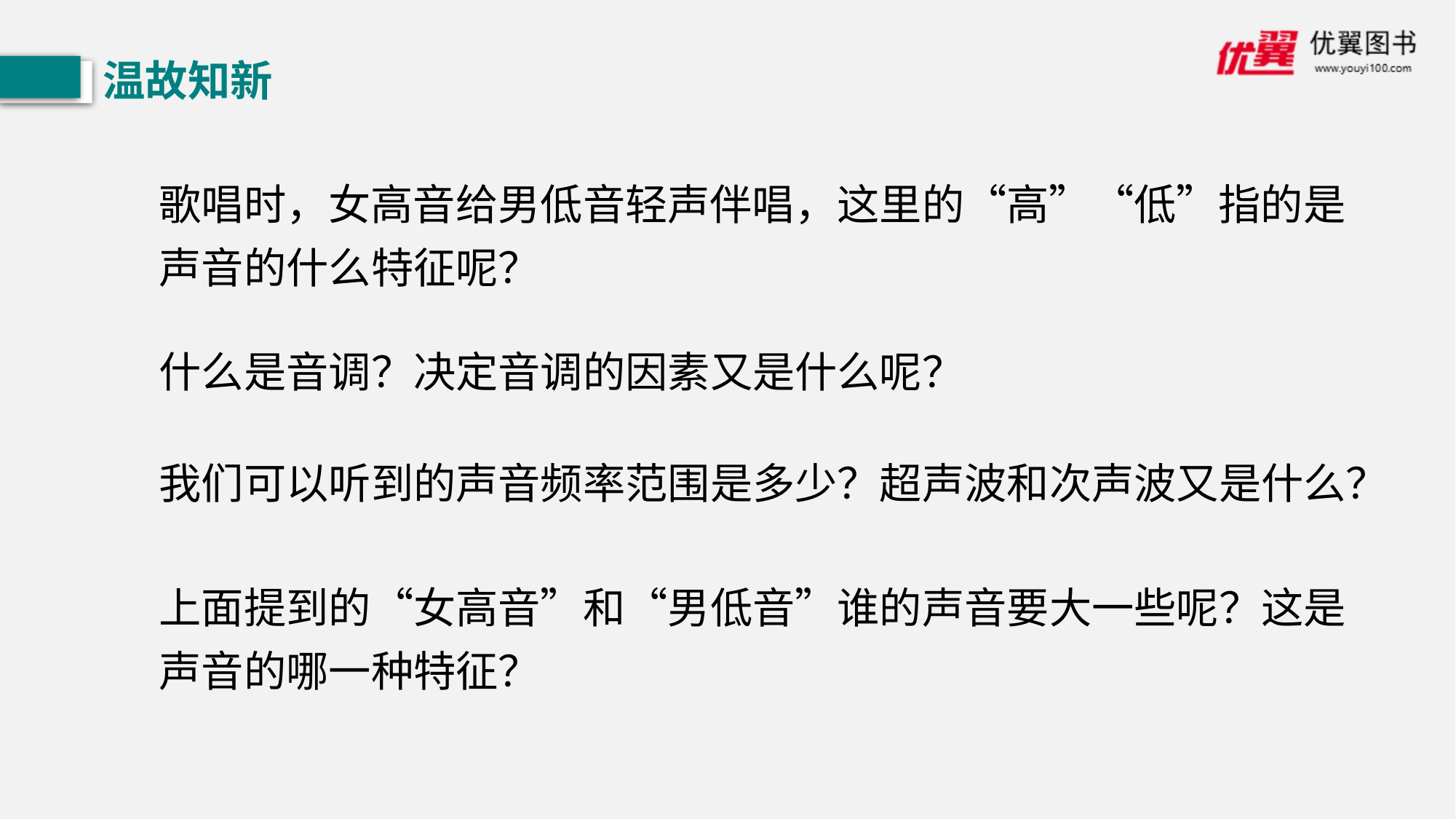

温故知新

歌唱时，女高音给男低音轻声伴唱，这里的“高”“低”指的是声音的什么特征呢？
什么是音调？决定音调的因素又是什么呢？
我们可以听到的声音频率范围是多少？超声波和次声波又是什么？
上面提到的“女高音”和“男低音”谁的声音要大一些呢？这是声音的哪一种特征？